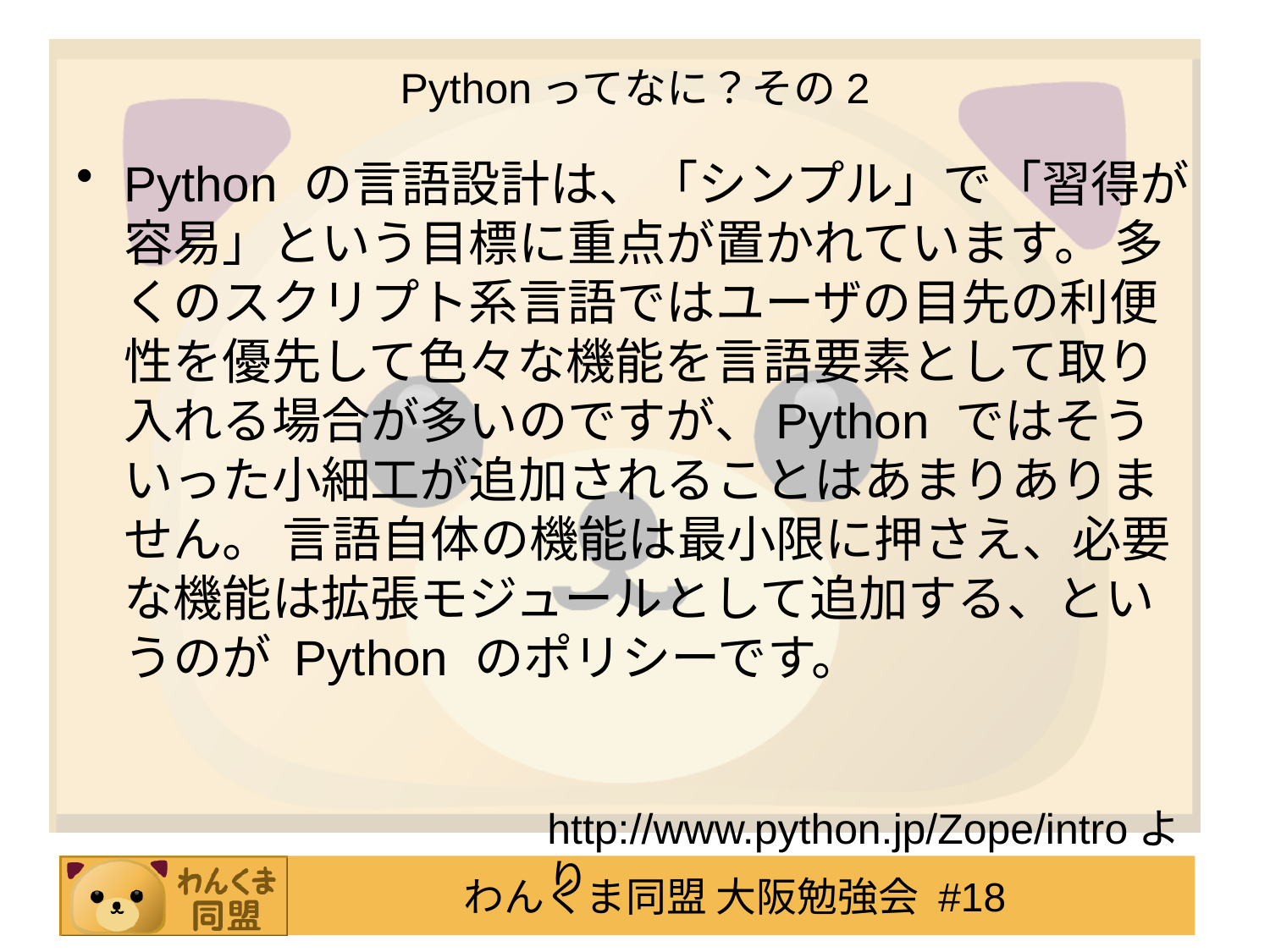

# Pythonってなに？その2
Python の言語設計は、「シンプル」で「習得が容易」という目標に重点が置かれています。 多くのスクリプト系言語ではユーザの目先の利便性を優先して色々な機能を言語要素として取り入れる場合が多いのですが、Python ではそういった小細工が追加されることはあまりありません。 言語自体の機能は最小限に押さえ、必要な機能は拡張モジュールとして追加する、というのが Python のポリシーです。
http://www.python.jp/Zope/introより